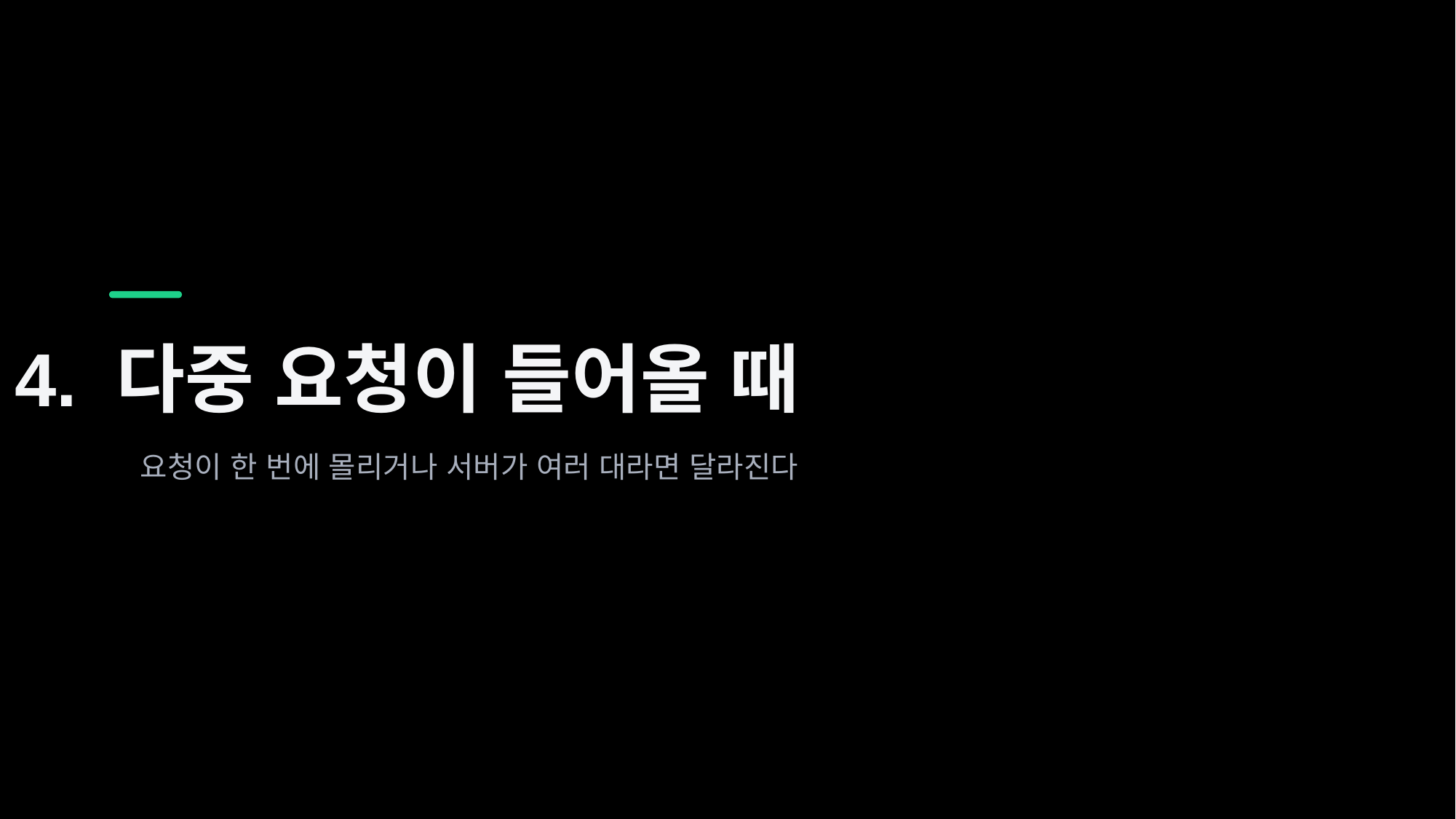

4. 다중 요청이 들어올 때
요청이 한 번에 몰리거나 서버가 여러 대라면 달라진다